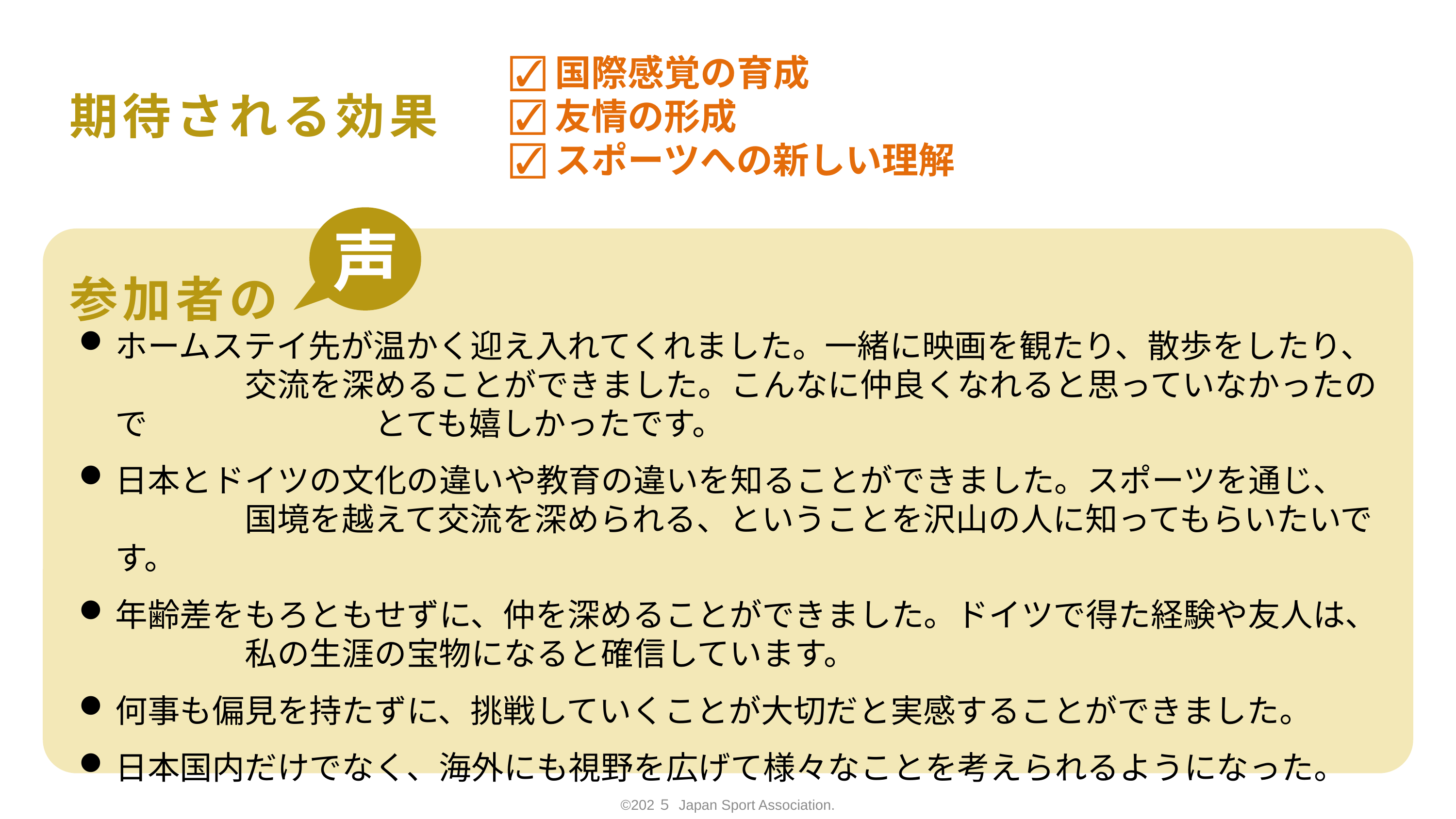

国際感覚の育成
友情の形成
スポーツへの新しい理解
期待される効果
声

参加者の
ホームステイ先が温かく迎え入れてくれました。一緒に映画を観たり、散歩をしたり、　　　　交流を深めることができました。こんなに仲良くなれると思っていなかったので　　　　　　　とても嬉しかったです。
日本とドイツの文化の違いや教育の違いを知ることができました。スポーツを通じ、　　　　　国境を越えて交流を深められる、ということを沢山の人に知ってもらいたいです。
年齢差をもろともせずに、仲を深めることができました。ドイツで得た経験や友人は、　　　　私の生涯の宝物になると確信しています。
何事も偏見を持たずに、挑戦していくことが大切だと実感することができました。
日本国内だけでなく、海外にも視野を広げて様々なことを考えられるようになった。
©202５ Japan Sport Association.